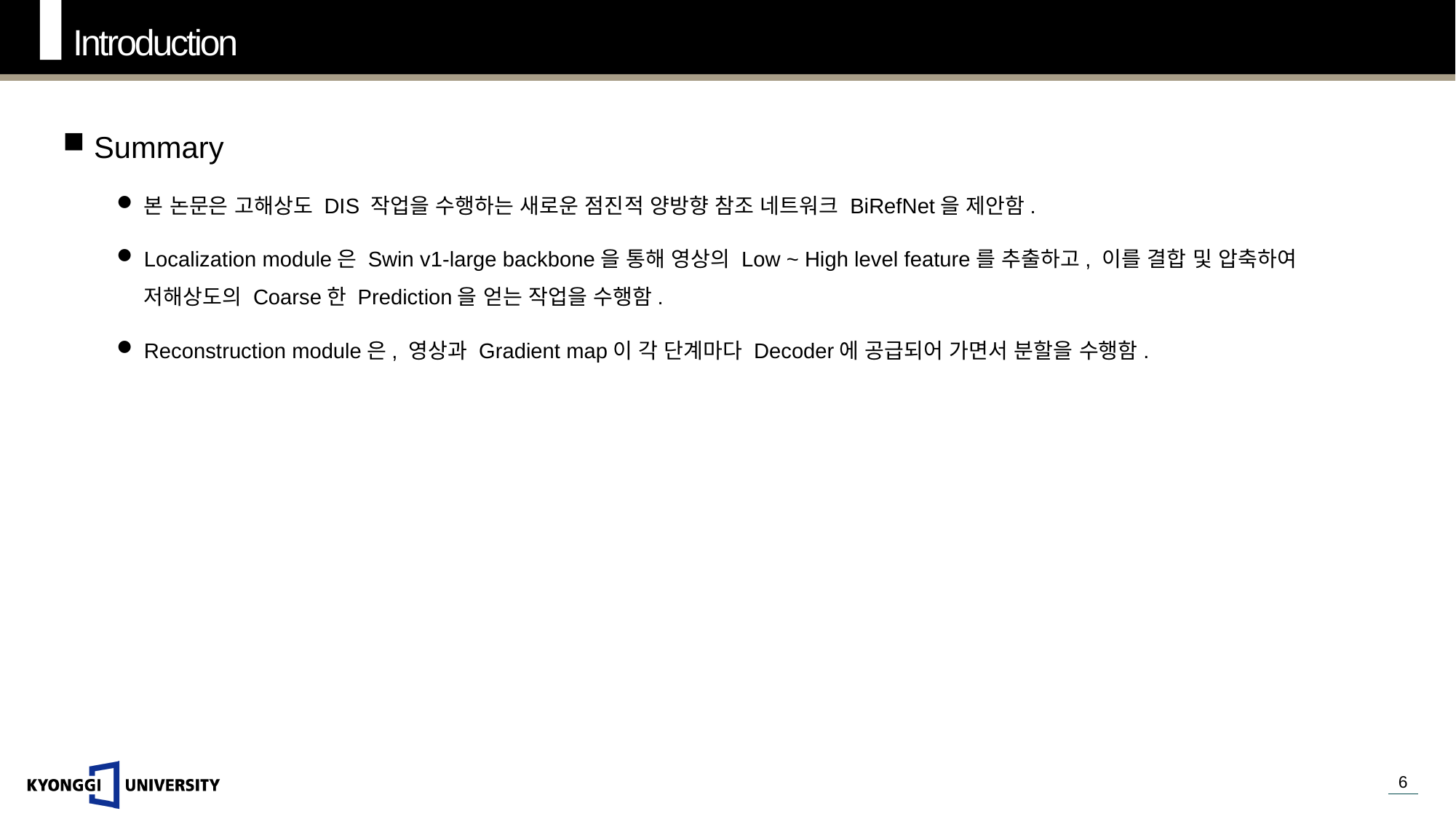

Introduction
Summary
본 논문은 고해상도 DIS 작업을 수행하는 새로운 점진적 양방향 참조 네트워크 BiRefNet을 제안함.
Localization module은 Swin v1-large backbone을 통해 영상의 Low ~ High level feature를 추출하고, 이를 결합 및 압축하여 저해상도의 Coarse한 Prediction을 얻는 작업을 수행함.
Reconstruction module은, 영상과 Gradient map이 각 단계마다 Decoder에 공급되어 가면서 분할을 수행함.